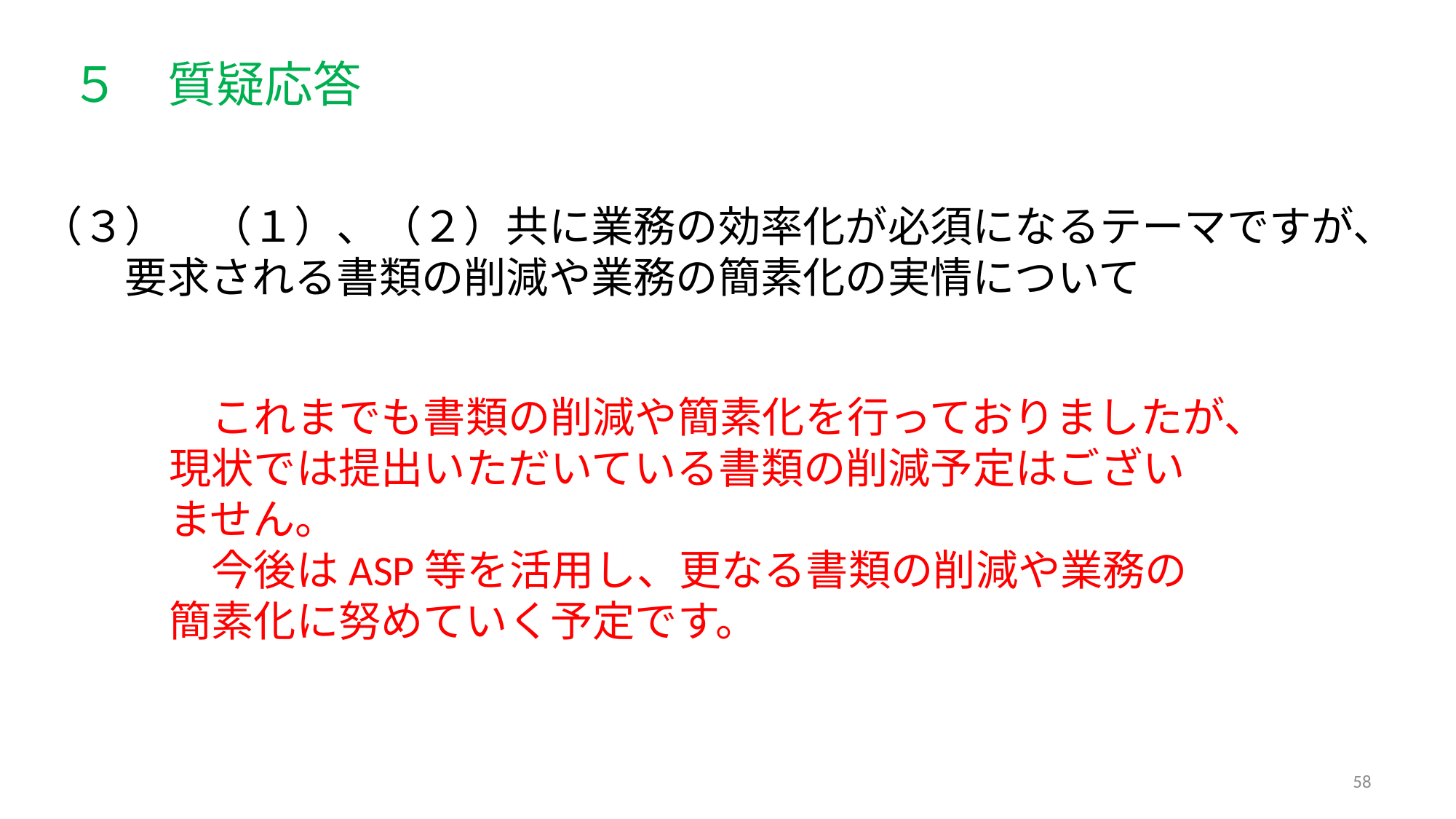

５　質疑応答
（３）　（１）、（２）共に業務の効率化が必須になるテーマですが、
　　要求される書類の削減や業務の簡素化の実情について
　これまでも書類の削減や簡素化を行っておりましたが、
現状では提出いただいている書類の削減予定はござい
ません。
　今後はASP等を活用し、更なる書類の削減や業務の
簡素化に努めていく予定です。
58